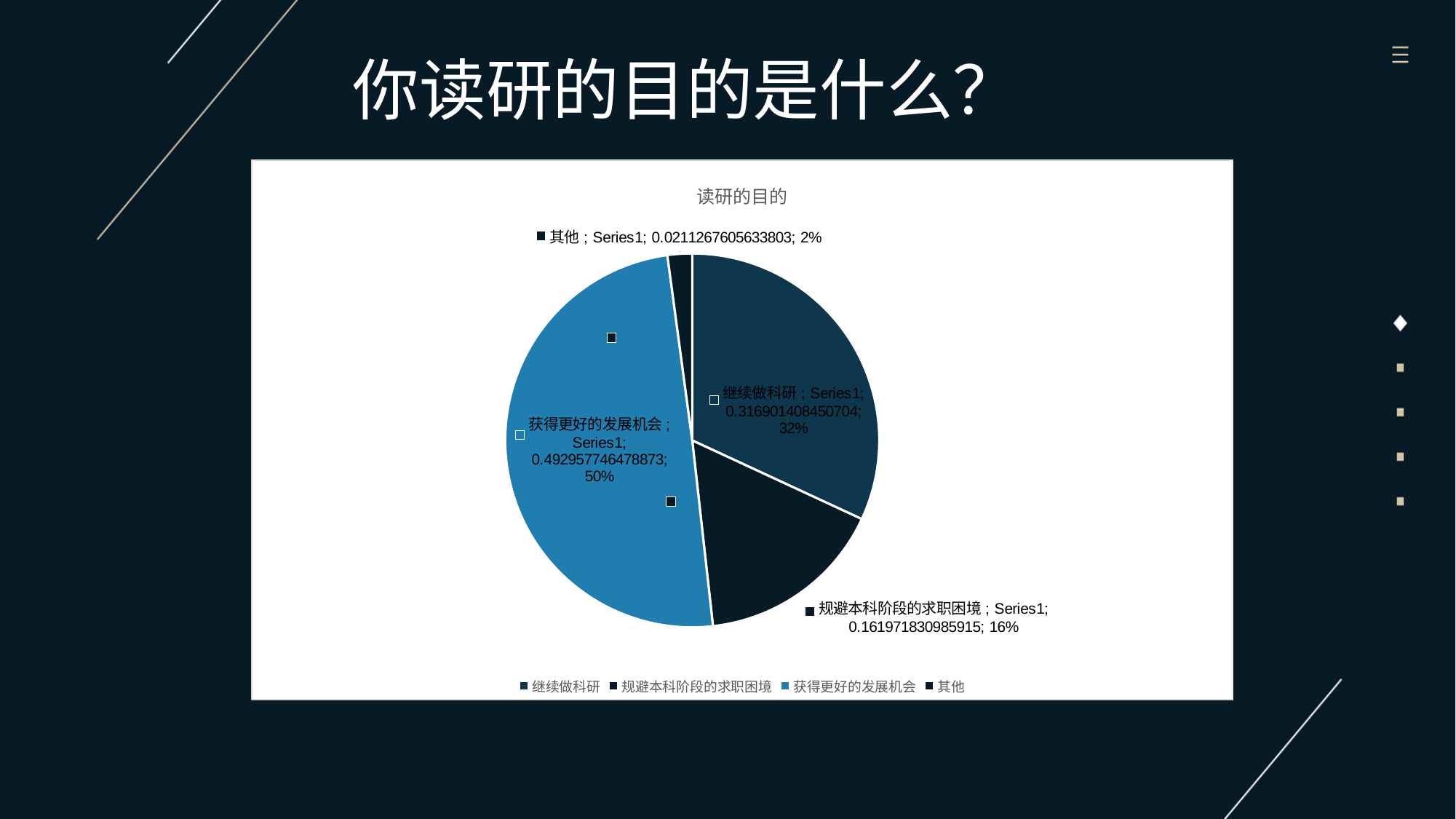

# 你读研的目的是什么？

### Chart: 读研的目的

| Category |  |
|---|---|
| 继续做科研 | 0.316901408450704 |
| 规避本科阶段的求职困境 | 0.161971830985915 |
| 获得更好的发展机会 | 0.492957746478873 |
| 其他 | 0.0211267605633803 |